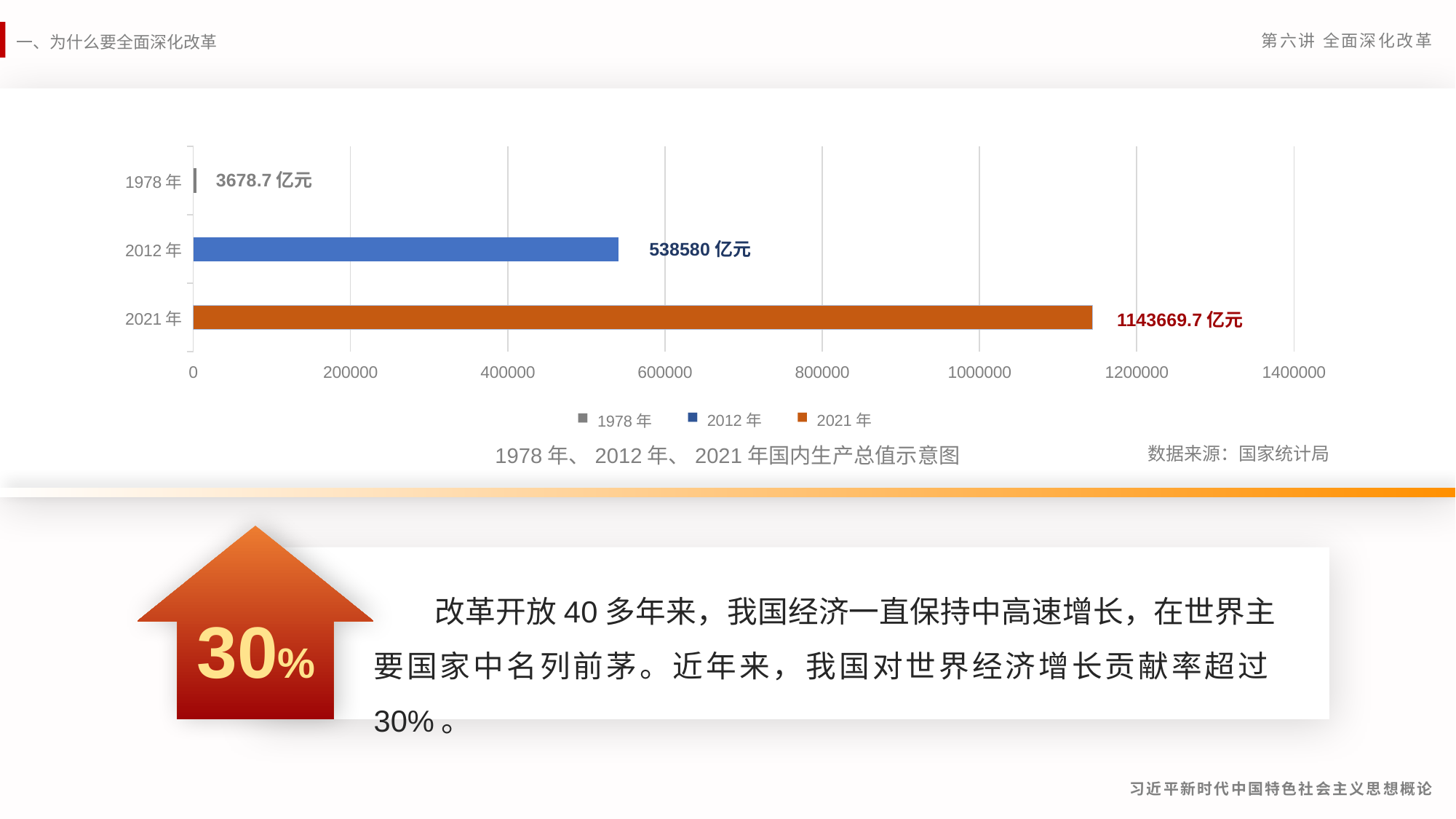

### Chart

| Category | 1978年至2021年国内生产总值 |
|---|---|
| 2021年 | 1143670.0 |
| 2012年 | 540367.4 |
| 1978年 | 3678.7 |
3678.7亿元
538580亿元
1143669.7亿元
2021年
2012年
1978年
1978年、2012年、2021年国内生产总值示意图
数据来源：国家统计局

　　改革开放40多年来，我国经济一直保持中高速增长，在世界主要国家中名列前茅。近年来，我国对世界经济增长贡献率超过30%。
30%